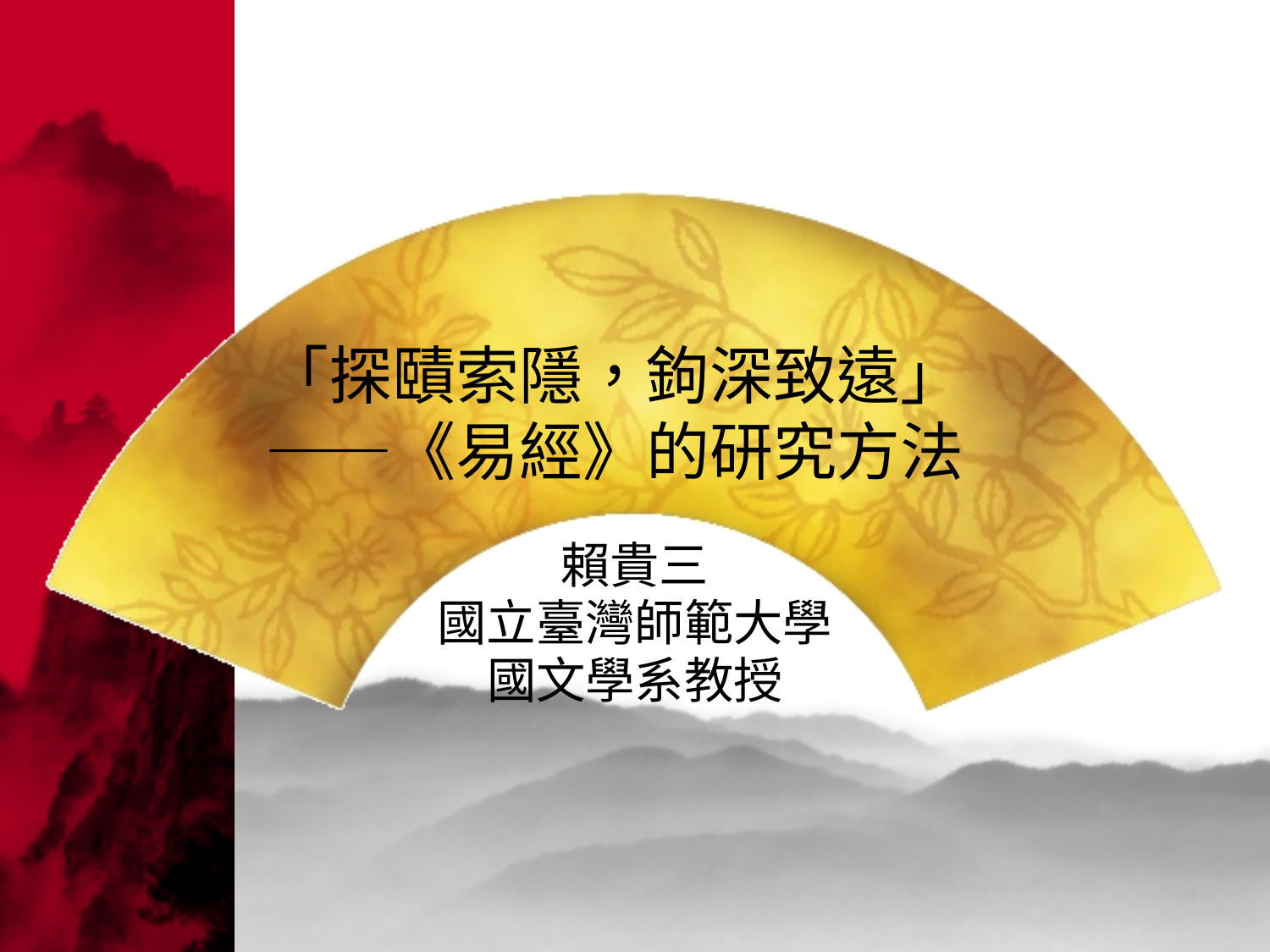

# 「探賾索隱，鉤深致遠」 ——《易經》的研究方法
賴貴三
國立臺灣師範大學
國文學系教授